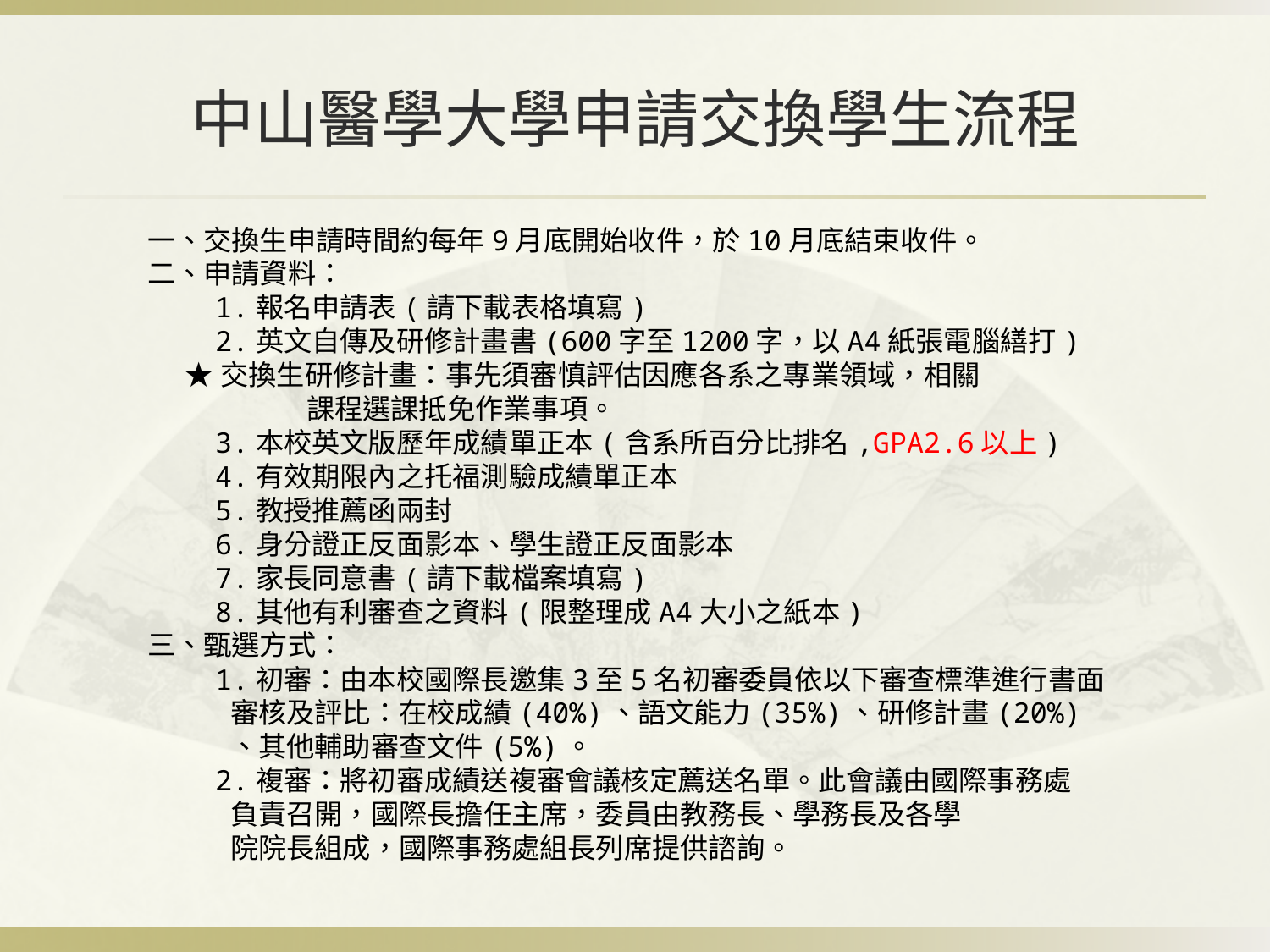

# 中山醫學大學申請交換學生流程
一、交換生申請時間約每年9月底開始收件，於10月底結束收件。
二、申請資料：
    1.報名申請表(請下載表格填寫)
    2.英文自傳及研修計畫書(600字至1200字，以A4紙張電腦繕打)
      ★交換生研修計畫：事先須審慎評估因應各系之專業領域，相關
                        課程選課抵免作業事項。
    3.本校英文版歷年成績單正本(含系所百分比排名,GPA2.6以上)
    4.有效期限內之托福測驗成績單正本
    5.教授推薦函兩封
    6.身分證正反面影本、學生證正反面影本
    7.家長同意書(請下載檔案填寫)
    8.其他有利審查之資料(限整理成A4大小之紙本)
三、甄選方式：
    1.初審：由本校國際長邀集3至5名初審委員依以下審查標準進行書面
            審核及評比：在校成績(40%)、語文能力(35%)、研修計畫(20%)
            、其他輔助審查文件(5%)。
    2.複審：將初審成績送複審會議核定薦送名單。此會議由國際事務處
            負責召開，國際長擔任主席，委員由教務長、學務長及各學
            院院長組成，國際事務處組長列席提供諮詢。